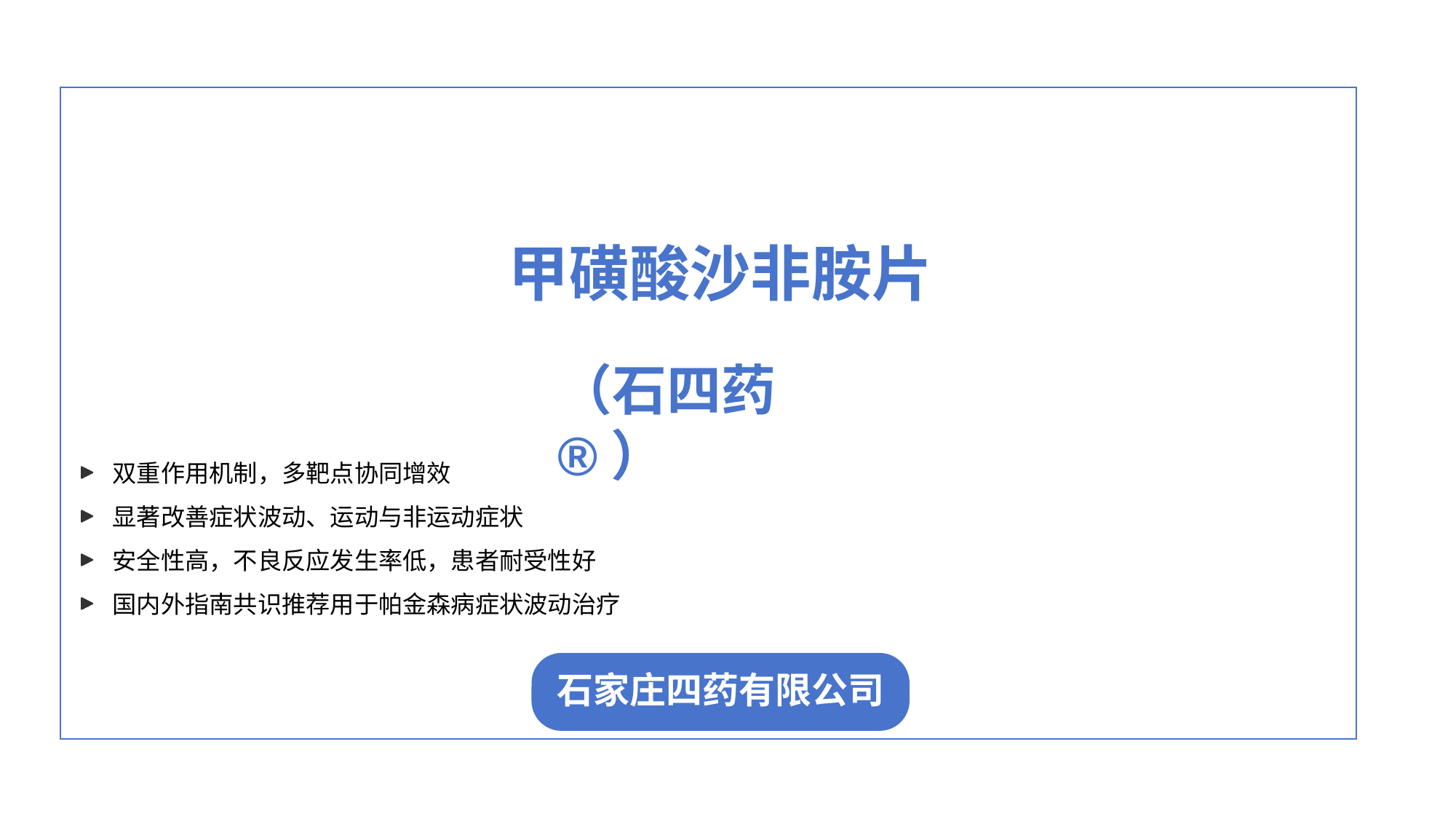

甲磺酸沙非胺片
（石四药®）
双重作用机制，多靶点协同增效
显著改善症状波动、运动与非运动症状
安全性高，不良反应发生率低，患者耐受性好
国内外指南共识推荐用于帕金森病症状波动治疗
石家庄四药有限公司